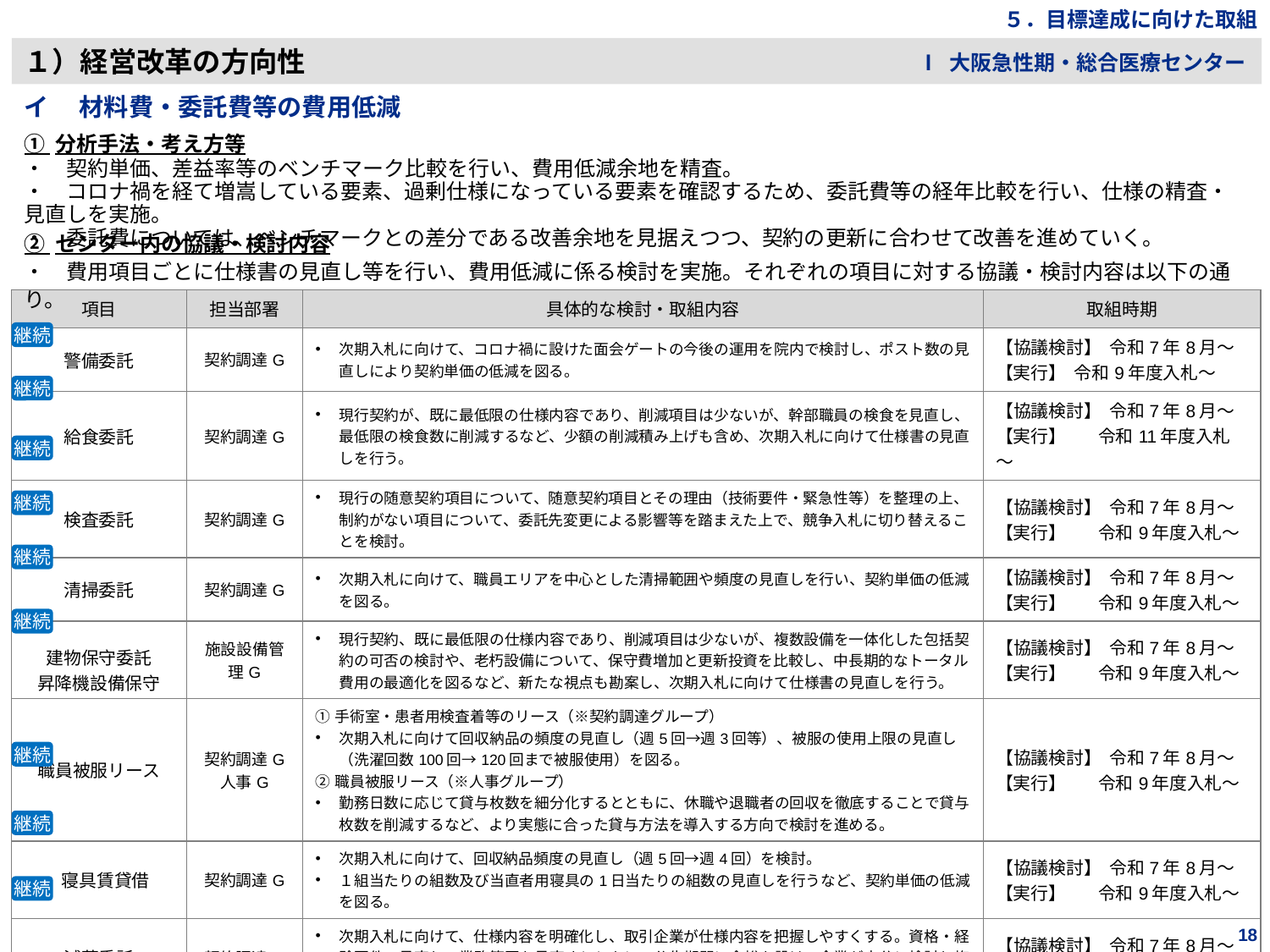

５．目標達成に向けた取組
１）経営改革の方向性
Ⅰ 大阪急性期・総合医療センター
イ　 材料費・委託費等の費用低減
① 分析手法・考え方等
・　契約単価、差益率等のベンチマーク比較を行い、費用低減余地を精査。
・　コロナ禍を経て増嵩している要素、過剰仕様になっている要素を確認するため、委託費等の経年比較を行い、仕様の精査・見直しを実施。
・　委託費については、ベンチマークとの差分である改善余地を見据えつつ、契約の更新に合わせて改善を進めていく。
② センター内の協議・検討内容
・　費用項目ごとに仕様書の見直し等を行い、費用低減に係る検討を実施。それぞれの項目に対する協議・検討内容は以下の通り。
| 項目 | 担当部署 | 具体的な検討・取組内容 | 取組時期 |
| --- | --- | --- | --- |
| 警備委託 | 契約調達G | 次期入札に向けて、コロナ禍に設けた面会ゲートの今後の運用を院内で検討し、ポスト数の見直しにより契約単価の低減を図る。 | 【協議検討】 令和7年8月～ 【実行】 令和9年度入札～ |
| 給食委託 | 契約調達G | 現行契約が、既に最低限の仕様内容であり、削減項目は少ないが、幹部職員の検食を見直し、最低限の検食数に削減するなど、少額の削減積み上げも含め、次期入札に向けて仕様書の見直しを行う。 | 【協議検討】 令和7年8月～ 【実行】 令和11年度入札～ |
| 検査委託 | 契約調達G | 現行の随意契約項目について、随意契約項目とその理由（技術要件・緊急性等）を整理の上、制約がない項目について、委託先変更による影響等を踏まえた上で、競争入札に切り替えることを検討。 | 【協議検討】 令和7年8月～ 【実行】 令和9年度入札～ |
| 清掃委託 | 契約調達G | 次期入札に向けて、職員エリアを中心とした清掃範囲や頻度の見直しを行い、契約単価の低減を図る。 | 【協議検討】 令和7年8月～ 【実行】 令和9年度入札～ |
| 建物保守委託 昇降機設備保守 | 施設設備管理G | 現行契約、既に最低限の仕様内容であり、削減項目は少ないが、複数設備を一体化した包括契約の可否の検討や、老朽設備について、保守費増加と更新投資を比較し、中長期的なトータル費用の最適化を図るなど、新たな視点も勘案し、次期入札に向けて仕様書の見直しを行う。 | 【協議検討】 令和7年8月～ 【実行】 令和9年度入札～ |
| 職員被服リース | 契約調達G 人事G | ①手術室・患者用検査着等のリース（※契約調達グループ） 次期入札に向けて回収納品の頻度の見直し（週5回→週3回等）、被服の使用上限の見直し（洗濯回数100回→120回まで被服使用）を図る。 ②職員被服リース（※人事グループ） 勤務日数に応じて貸与枚数を細分化するとともに、休職や退職者の回収を徹底することで貸与枚数を削減するなど、より実態に合った貸与方法を導入する方向で検討を進める。 | 【協議検討】 令和7年8月～ 【実行】 令和9年度入札～ |
| 寝具賃貸借 | 契約調達G | 次期入札に向けて、回収納品頻度の見直し（週5回→週4回）を検討。 １組当たりの組数及び当直者用寝具の1日当たりの組数の見直しを行うなど、契約単価の低減を図る。 | 【協議検討】 令和7年8月～ 【実行】 令和9年度入札～ |
| 滅菌委託 | 契約調達G | 次期入札に向けて、仕様内容を明確化し、取引企業が仕様内容を把握しやすくする。資格・経験要件の見直し、業務範囲を見直すとともに、公告期間に余裕を設け、企業が十分に検討し複数者が参入しやすい環境とし、競争性を向上させる。 | 【協議検討】 令和7年8月～ 【実行】 令和8年度入札～ |
| 医療機器保守 （MRI装置） | 契約調達G | 仕様書の見直しや、修繕実績と保守費の比較を踏まえ、現場・企業とコスト削減に向けての協議を行い、契約額の低減化を図る。 | 【協議検討】 令和7年8月～ 【実行】 令和9年度入札～ |
継続
継続
継続
継続
継続
継続
継続
継続
継続
18